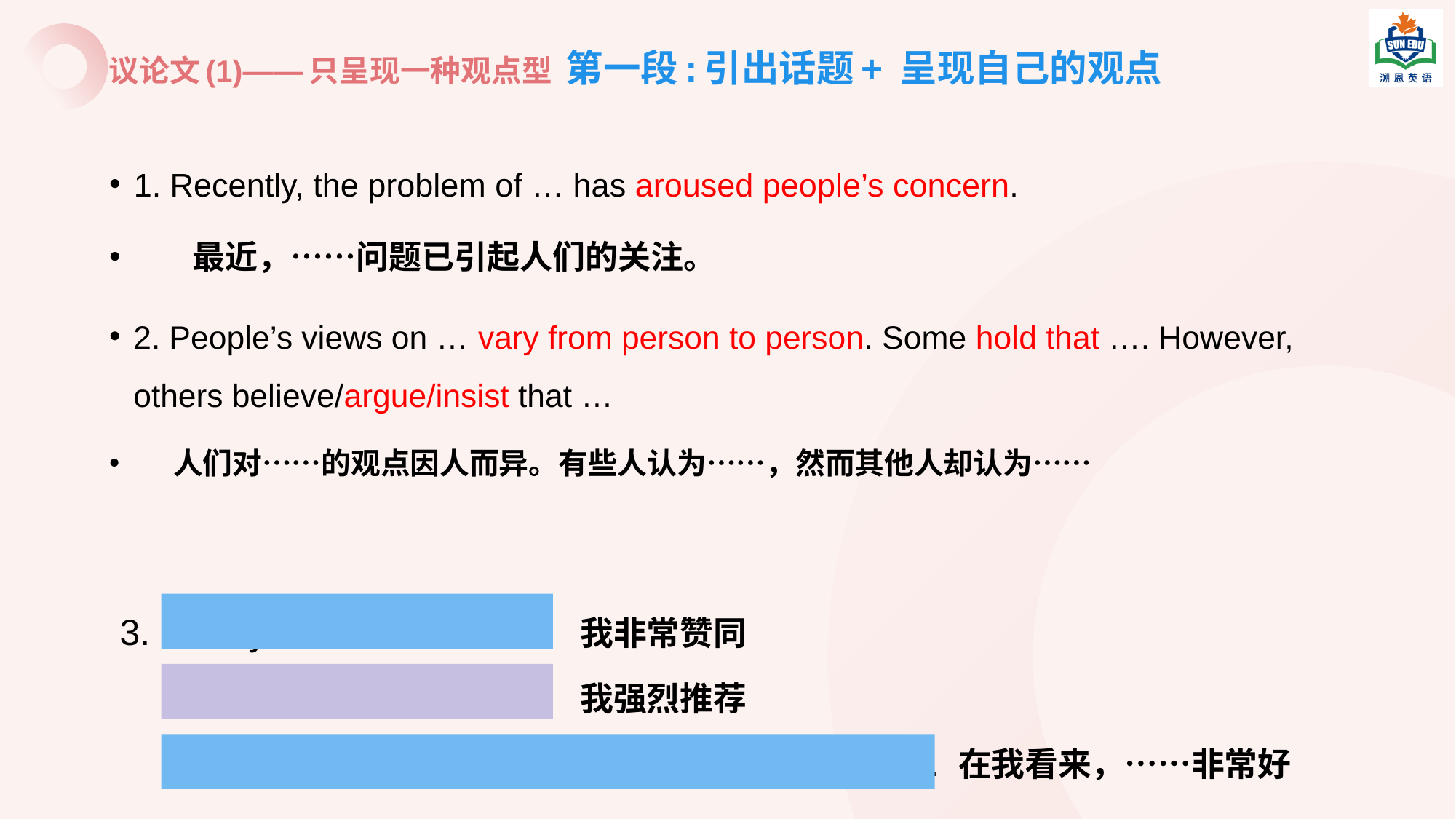

议论文(1)——只呈现一种观点型  第一段:引出话题+ 呈现自己的观点

1. Recently, the problem of … has aroused people’s concern.
       最近，……问题已引起人们的关注。

2. People’s views on … vary from person to person. Some hold that …. However, others believe/argue/insist that …
     人们对……的观点因人而异。有些人认为……，然而其他人却认为……

3. I really like the idea of ...  我非常赞同
    I strongly recommend ...  我强烈推荐
    From my perspective, it is an excellent idea to ... 在我看来，……非常好